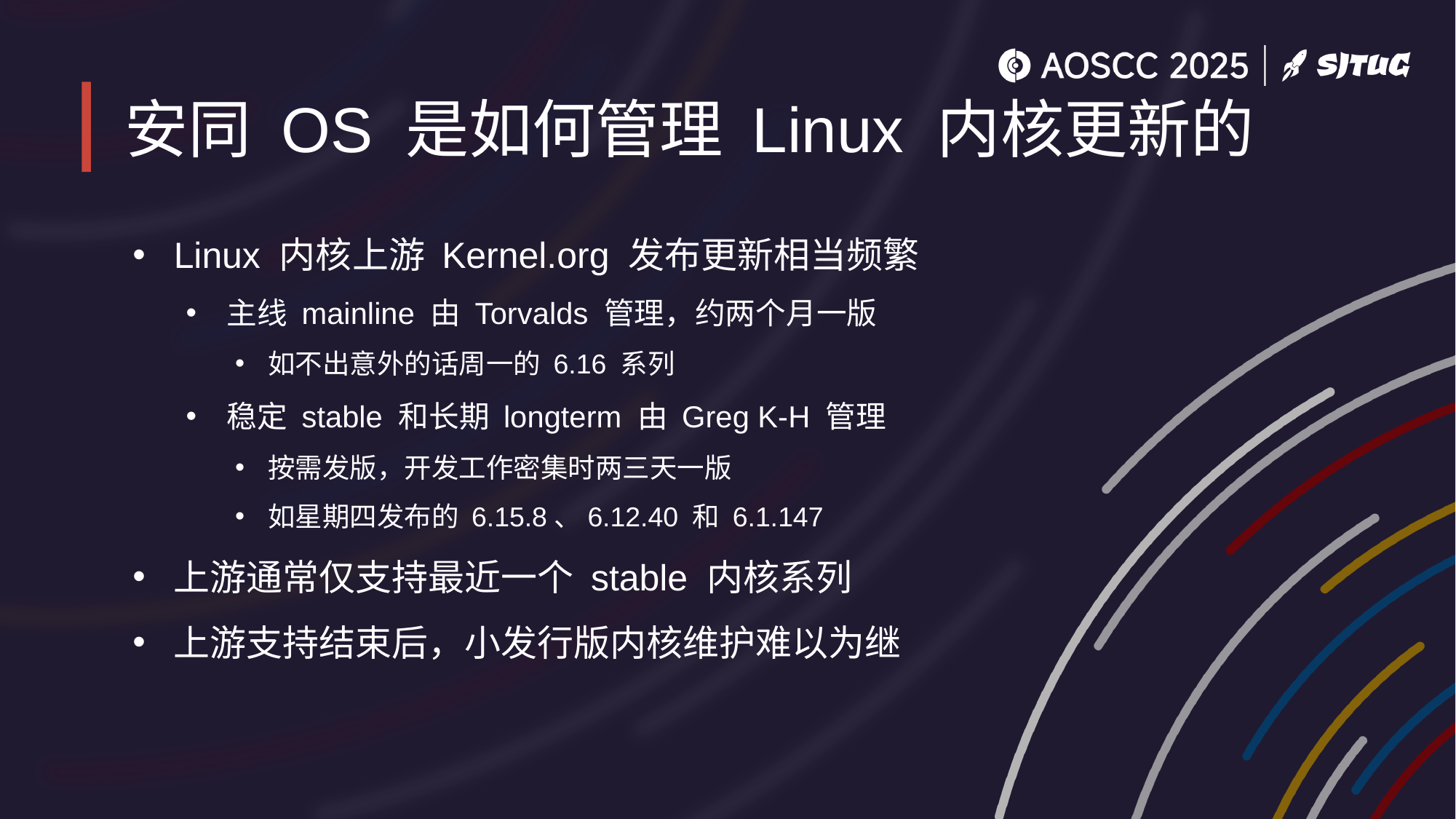

# 安同 OS 是如何管理 Linux 内核更新的
Linux 内核上游 Kernel.org 发布更新相当频繁
主线 mainline 由 Torvalds 管理，约两个月一版
如不出意外的话周一的 6.16 系列
稳定 stable 和长期 longterm 由 Greg K-H 管理
按需发版，开发工作密集时两三天一版
如星期四发布的 6.15.8、6.12.40 和 6.1.147
上游通常仅支持最近一个 stable 内核系列
上游支持结束后，小发行版内核维护难以为继